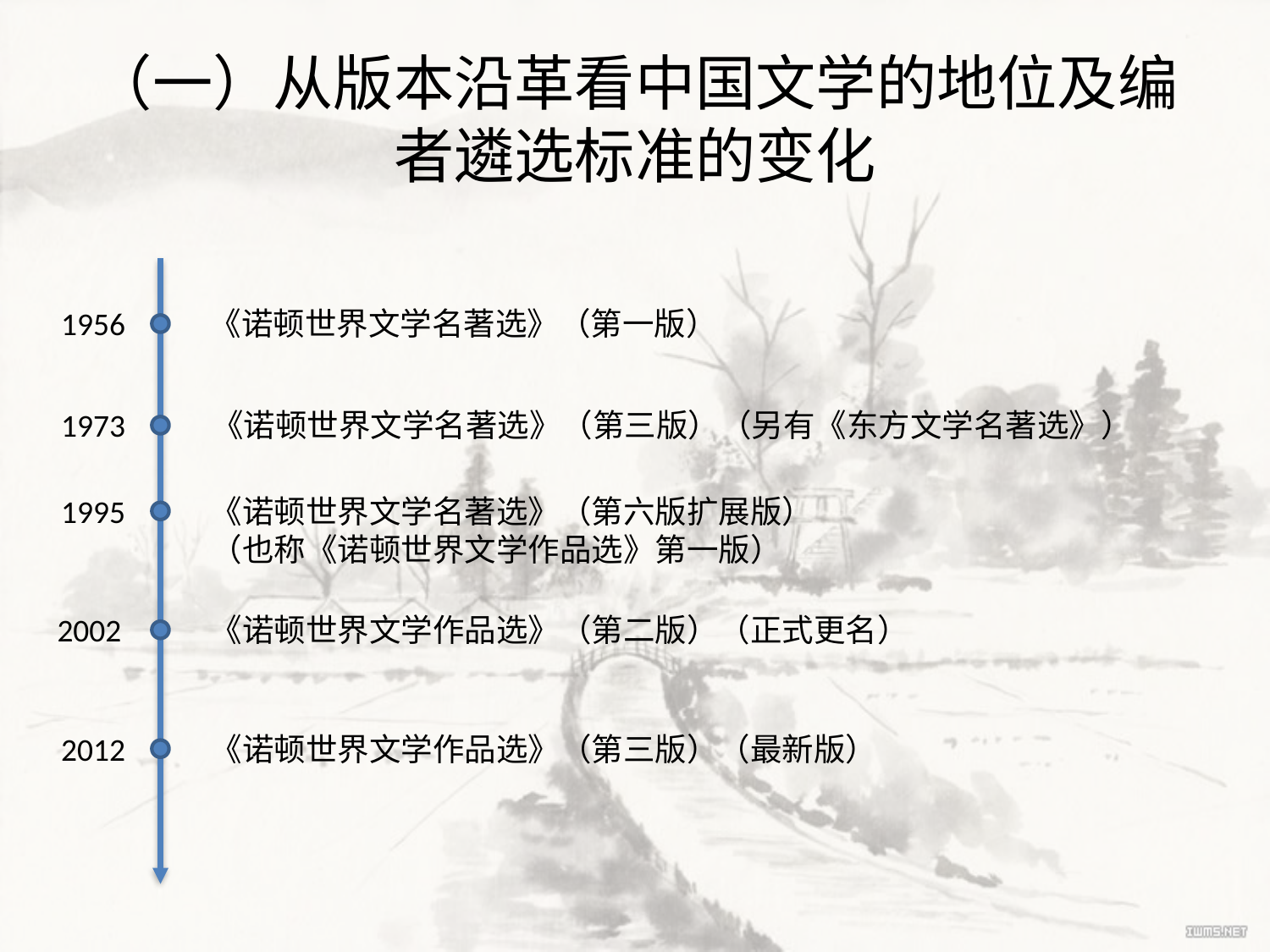

# （一）从版本沿革看中国文学的地位及编者遴选标准的变化
1956
《诺顿世界文学名著选》（第一版）

1973
《诺顿世界文学名著选》（第三版）（另有《东方文学名著选》）

《诺顿世界文学名著选》（第六版扩展版）
（也称《诺顿世界文学作品选》第一版）
1995

2002
《诺顿世界文学作品选》（第二版）（正式更名）

2012
《诺顿世界文学作品选》（第三版）（最新版）